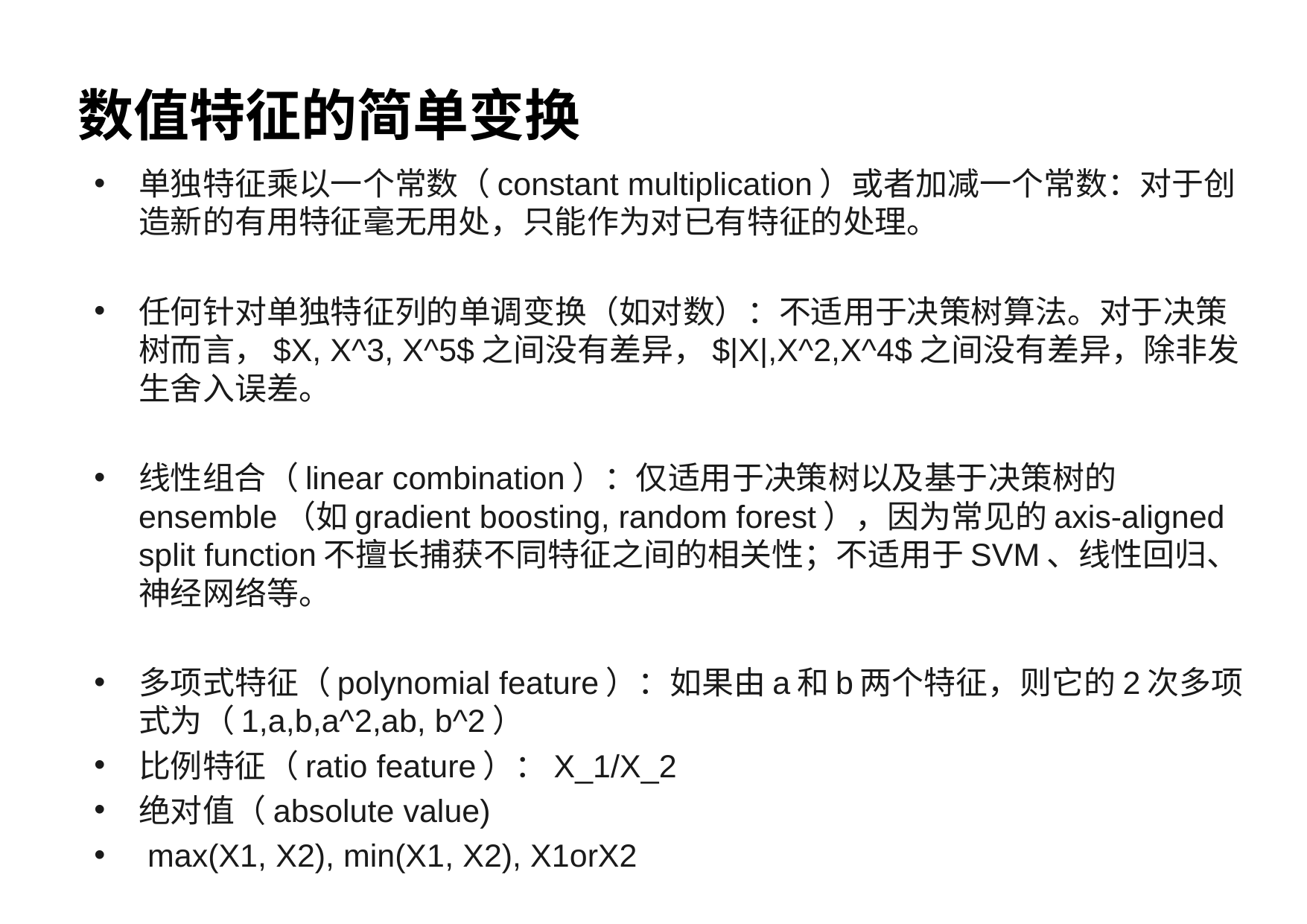

# 数值特征的简单变换
单独特征乘以一个常数（constant multiplication）或者加减一个常数：对于创造新的有用特征毫无用处，只能作为对已有特征的处理。

任何针对单独特征列的单调变换（如对数）：不适用于决策树算法。对于决策树而言，$X, X^3, X^5$之间没有差异，$|X|,X^2,X^4$之间没有差异，除非发生舍入误差。

线性组合（linear combination）：仅适用于决策树以及基于决策树的ensemble（如gradient boosting, random forest），因为常见的axis-aligned split function不擅长捕获不同特征之间的相关性；不适用于SVM、线性回归、神经网络等。

多项式特征（polynomial feature）：如果由a和b两个特征，则它的2次多项式为（1,a,b,a^2,ab, b^2）
比例特征（ratio feature）：X_1/X_2
绝对值（absolute value)
 max(X1, X2), min(X1, X2), X1orX2